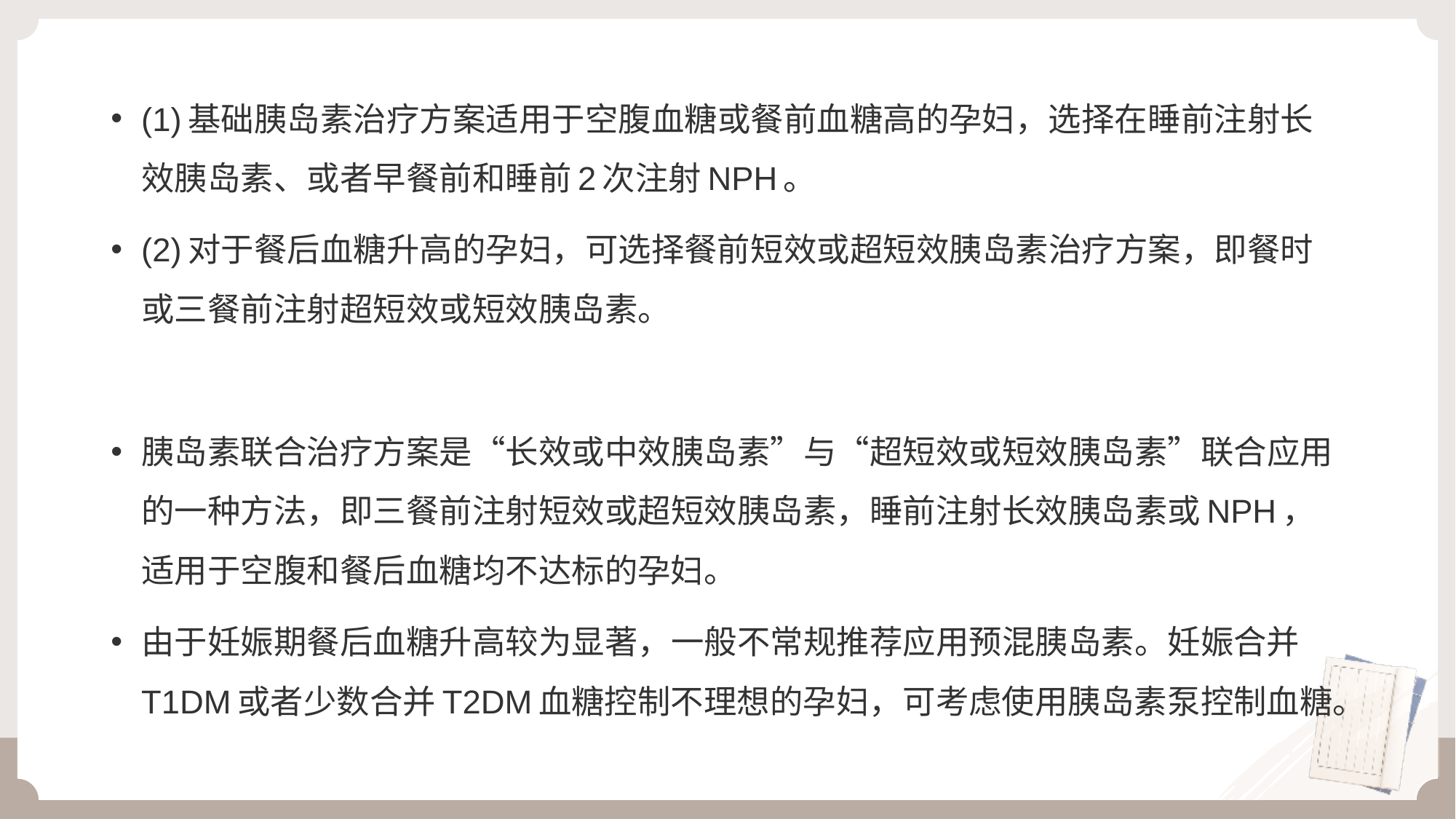

(1)基础胰岛素治疗方案适用于空腹血糖或餐前血糖高的孕妇，选择在睡前注射长效胰岛素、或者早餐前和睡前2次注射NPH。
(2)对于餐后血糖升高的孕妇，可选择餐前短效或超短效胰岛素治疗方案，即餐时或三餐前注射超短效或短效胰岛素。

胰岛素联合治疗方案是“长效或中效胰岛素”与“超短效或短效胰岛素”联合应用的一种方法，即三餐前注射短效或超短效胰岛素，睡前注射长效胰岛素或NPH，适用于空腹和餐后血糖均不达标的孕妇。
由于妊娠期餐后血糖升高较为显著，一般不常规推荐应用预混胰岛素。妊娠合并T1DM或者少数合并T2DM血糖控制不理想的孕妇，可考虑使用胰岛素泵控制血糖。